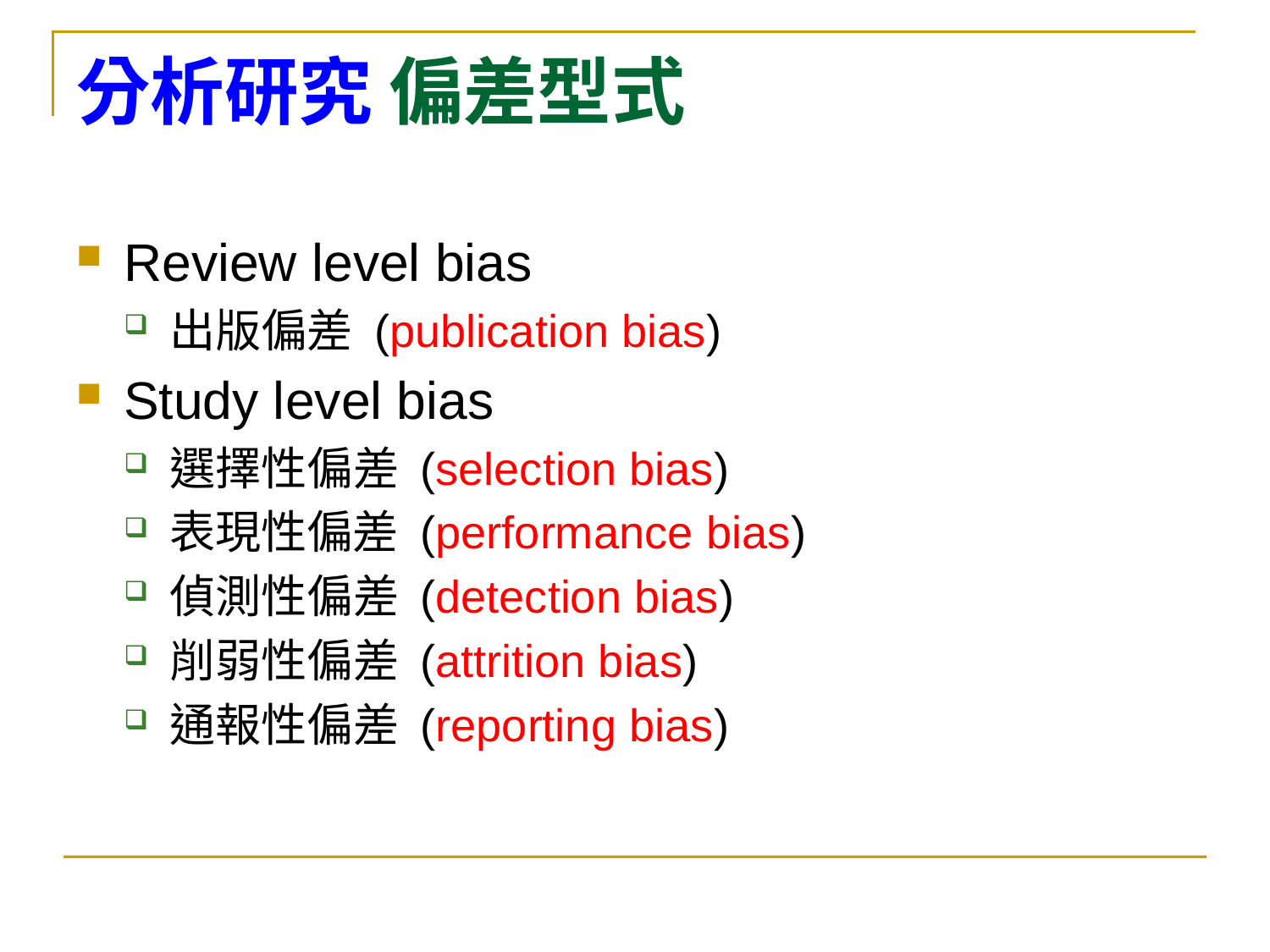

# 分析研究 偏差型式
Review level bias
出版偏差 (publication bias)
Study level bias
選擇性偏差 (selection bias)
表現性偏差 (performance bias)
偵測性偏差 (detection bias)
削弱性偏差 (attrition bias)
通報性偏差 (reporting bias)